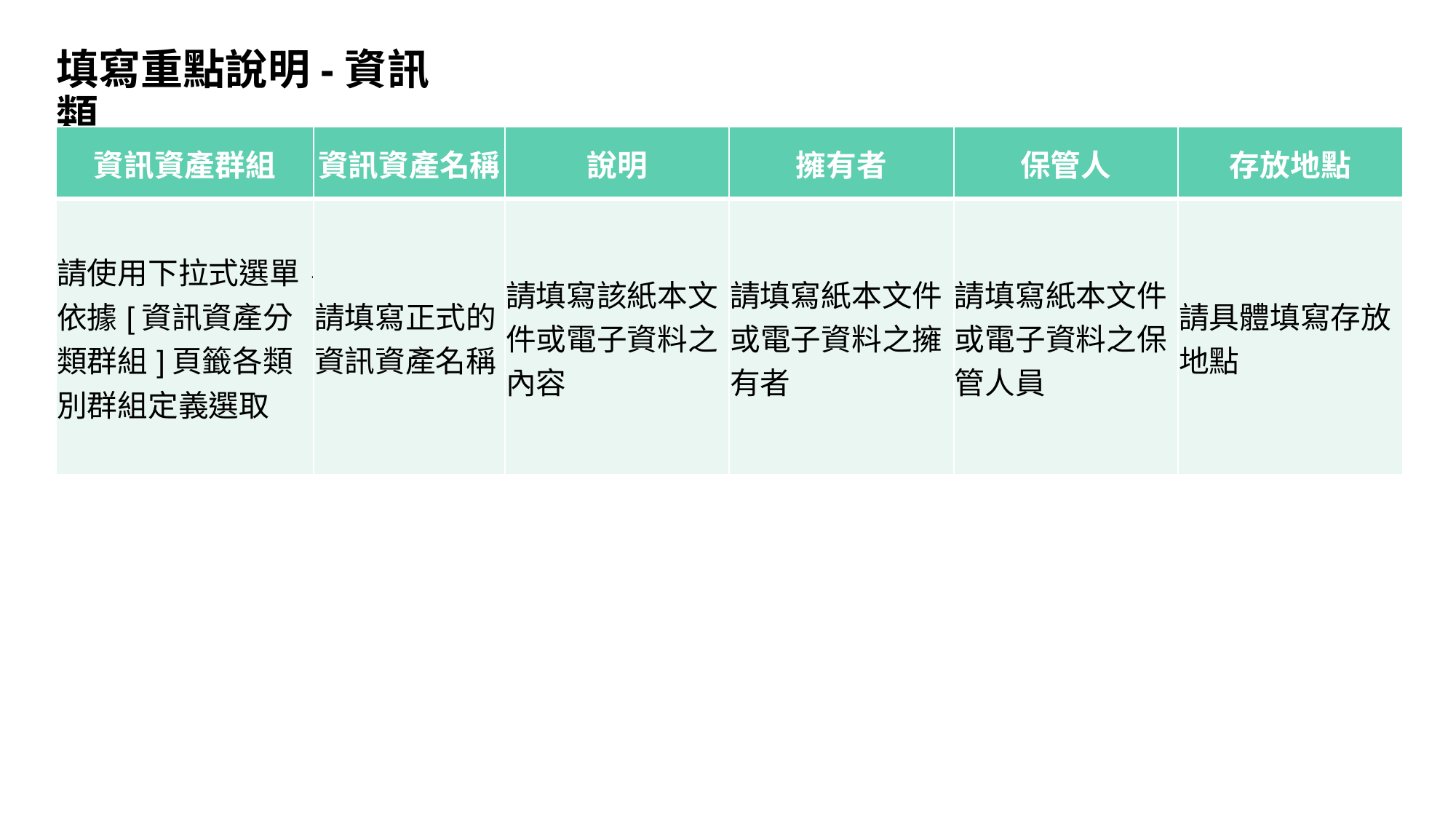

# 填寫重點說明-資訊類
| 資訊資產群組 | 資訊資產名稱 | 說明 | 擁有者 | 保管人 | 存放地點 |
| --- | --- | --- | --- | --- | --- |
| 請使用下拉式選單，依據[資訊資產分類群組]頁籤各類別群組定義選取 | 請填寫正式的資訊資產名稱 | 請填寫該紙本文件或電子資料之內容 | 請填寫紙本文件或電子資料之擁有者 | 請填寫紙本文件或電子資料之保管人員 | 請具體填寫存放地點 |